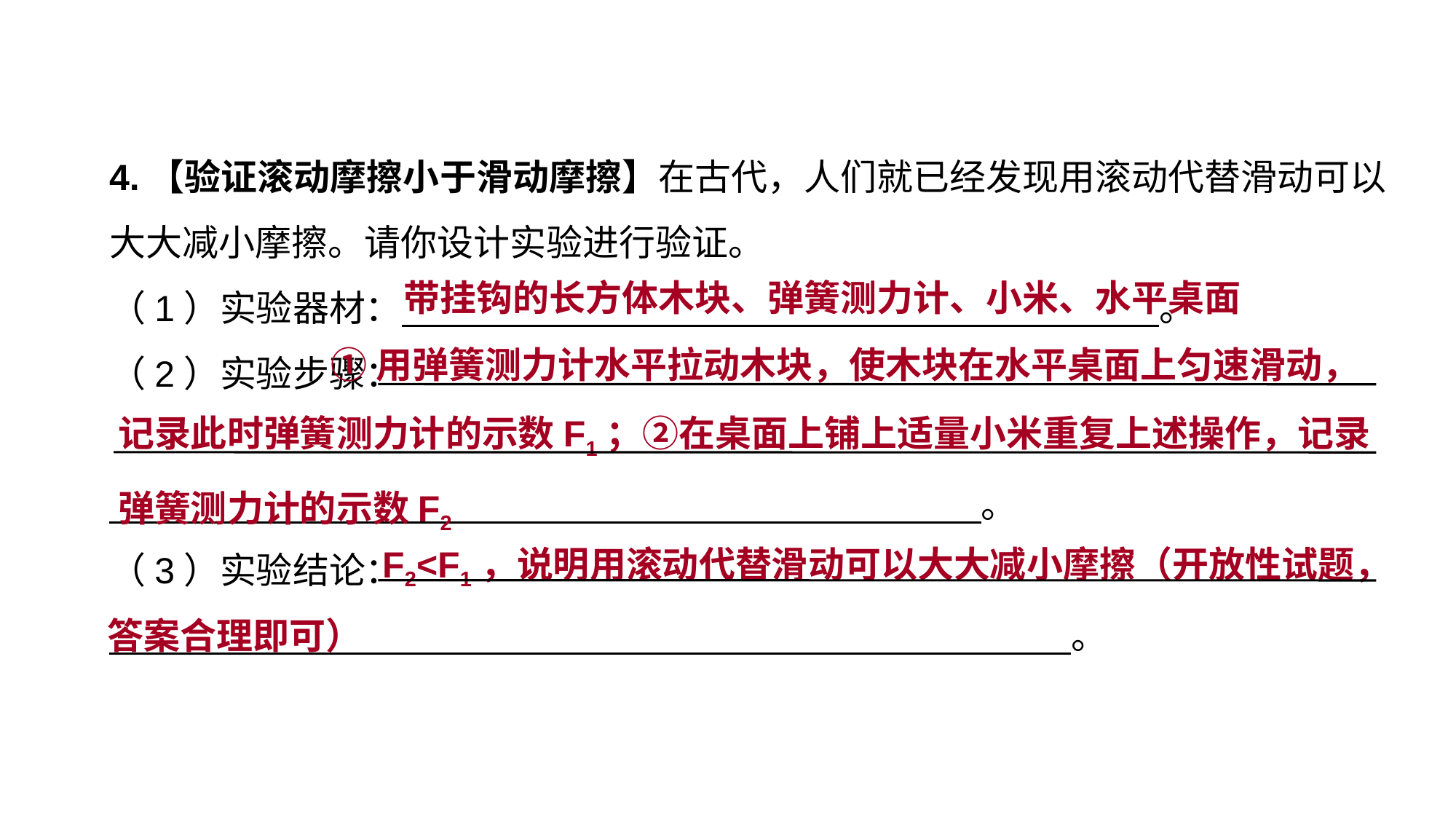

4.【验证滚动摩擦小于滑动摩擦】在古代，人们就已经发现用滚动代替滑动可以大大减小摩擦。请你设计实验进行验证。
（1）实验器材：　                                                                                        。
（2）实验步骤：

　                                                                                                      。
（3）实验结论：
　                                                                                                                 。
设计实验 拓展提升
带挂钩的长方体木块、弹簧测力计、小米、水平桌面
                          ①用弹簧测力计水平拉动木块，使木块在水平桌面上匀速滑动，记录此时弹簧测力计的示数F1；②在桌面上铺上适量小米重复上述操作，记录弹簧测力计的示数F2
                           F2<F1，说明用滚动代替滑动可以大大减小摩擦（开放性试题，答案合理即可）